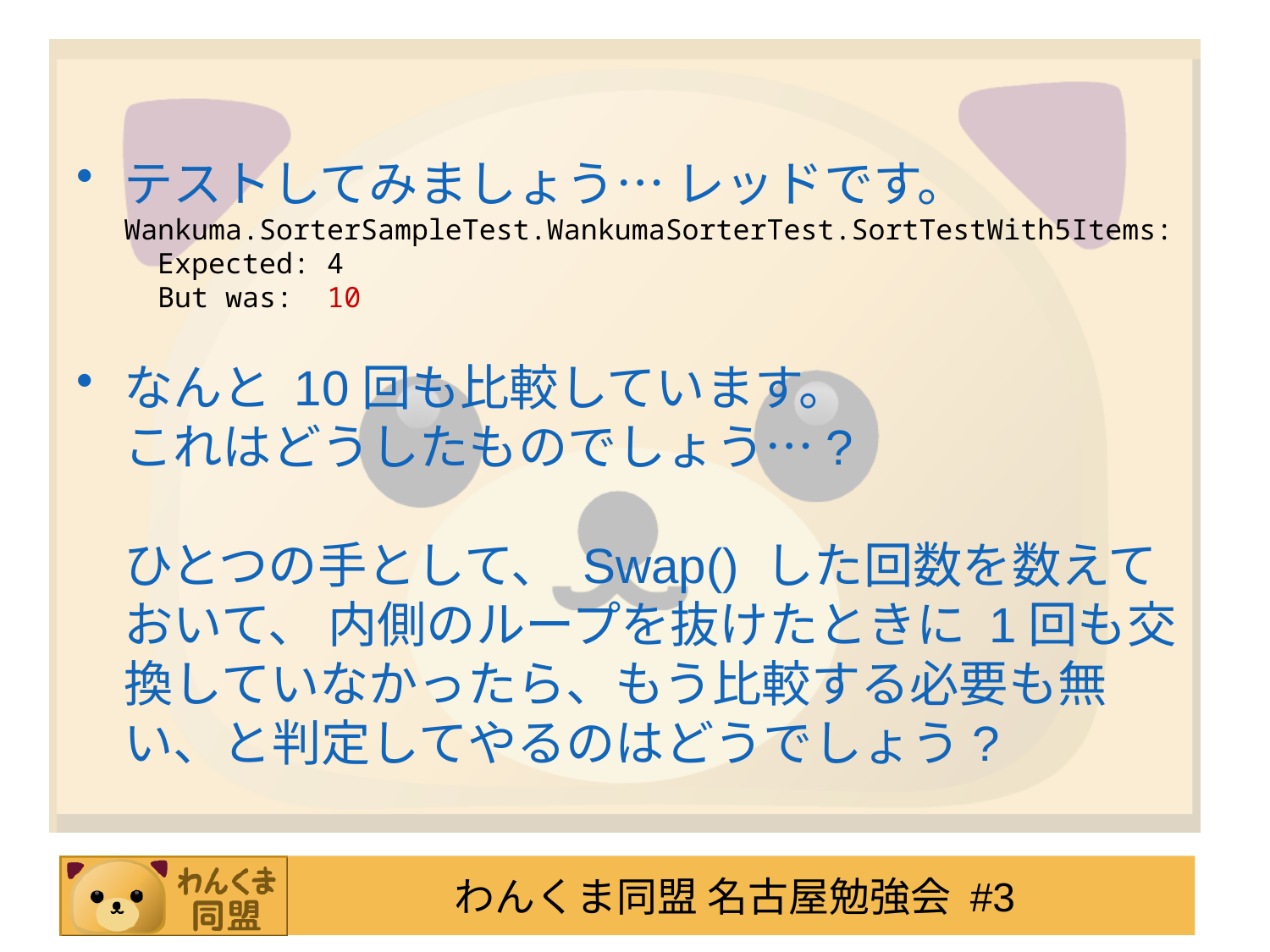

#
テストしてみましょう… レッドです。
Wankuma.SorterSampleTest.WankumaSorterTest.SortTestWith5Items:
  Expected: 4
  But was:  10
なんと 10回も比較しています。
これはどうしたものでしょう…?
ひとつの手として、 Swap() した回数を数えておいて、 内側のループを抜けたときに 1回も交換していなかったら、もう比較する必要も無い、と判定してやるのはどうでしょう?